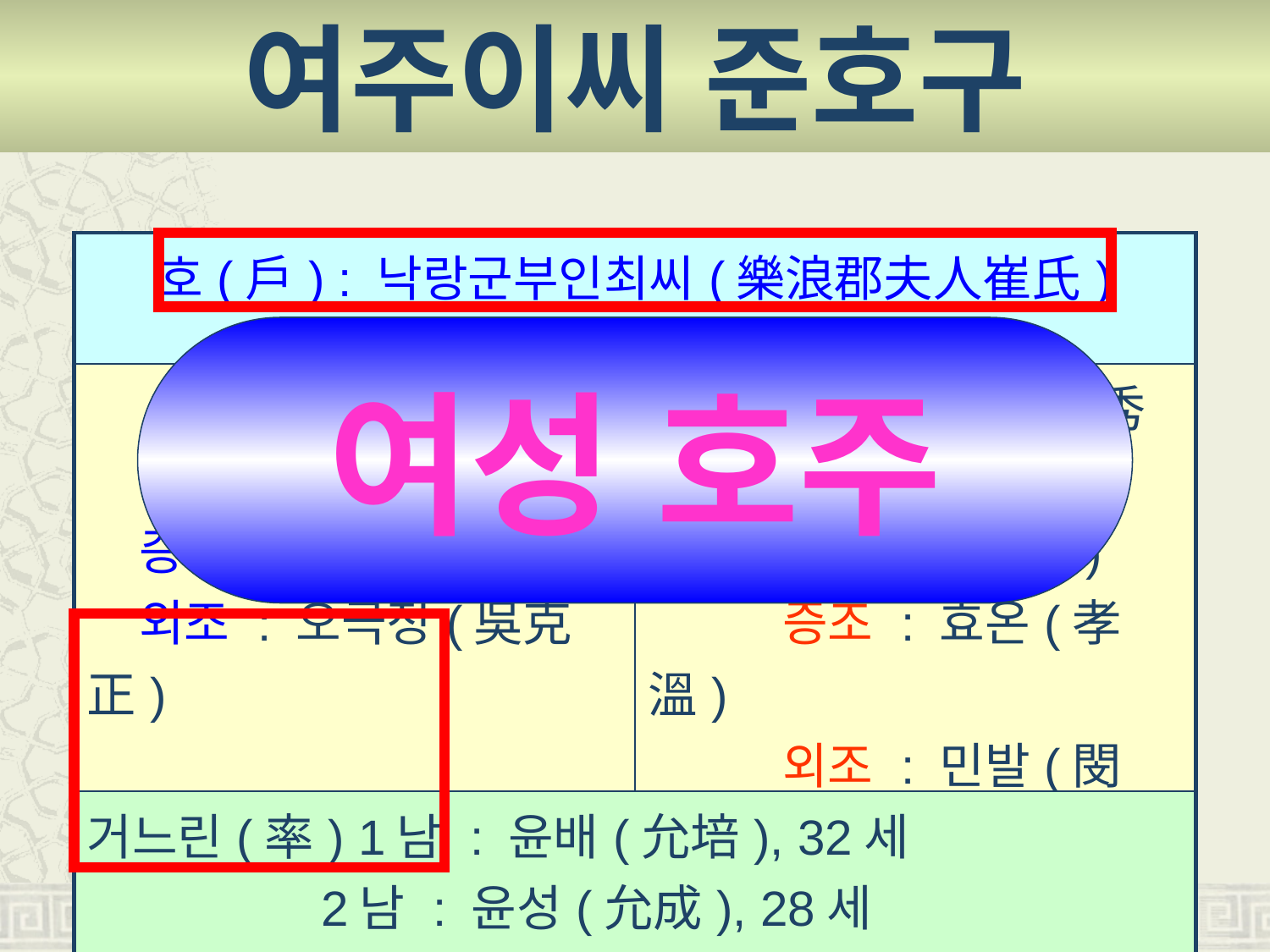

여주이씨 준호구
| 호(戶) : 낙랑군부인최씨(樂浪郡夫人崔氏) 60세, 본관 경주(慶州) |  |
| --- | --- |
| 부 : 심(諶) 조 : 인(仁) 증조 : 백유(白楡) 외조 : 오극정(吳克正) | (남편의)부 : 수해(秀海) 조 : 교(喬) 증조 : 효온(孝溫) 외조 : 민발(閔拔) |
| 거느린(率) 1남 : 윤배(允培), 32세 2남 : 윤성(允成), 28세 3남 : 윤방(允芳), 24세 4남 : 혜근(惠根), 19세 |  |

여성 호주